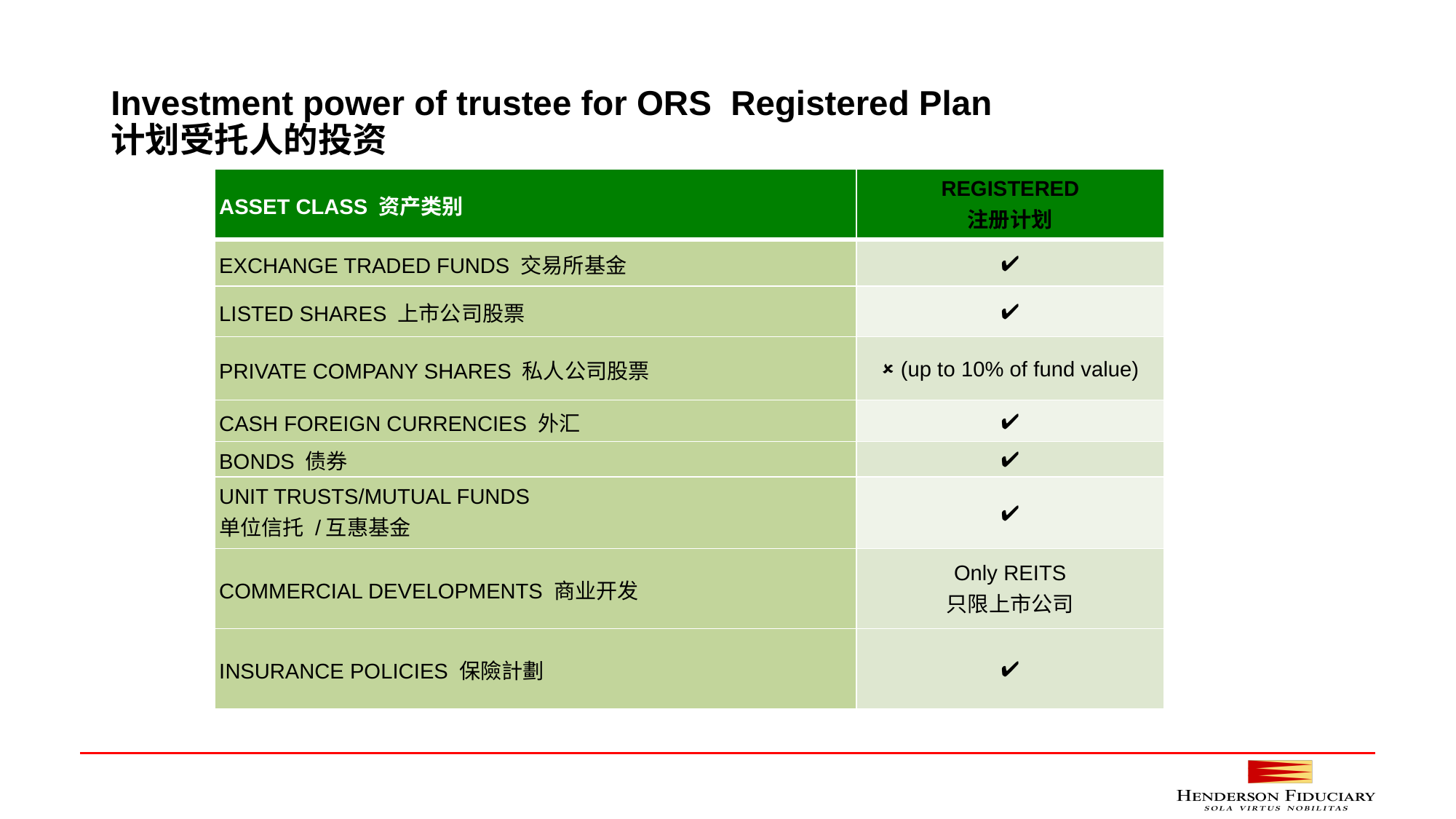

# Investment power of trustee for ORS  Registered Plan 计划受托人的投资
| ASSET CLASS 资产类别 | REGISTERED 注册计划 |
| --- | --- |
| EXCHANGE TRADED FUNDS 交易所基金 | ✔ |
| LISTED SHARES 上市公司股票 | ✔ |
| PRIVATE COMPANY SHARES 私人公司股票 | 🗶 (up to 10% of fund value) |
| CASH FOREIGN CURRENCIES 外汇 | ✔ |
| BONDS 债券 | ✔ |
| UNIT TRUSTS/MUTUAL FUNDS 单位信托 /互惠基金 | ✔ |
| COMMERCIAL DEVELOPMENTS 商业开发 | Only REITS 只限上市公司 |
| INSURANCE POLICIES 保險計劃 | ✔ |